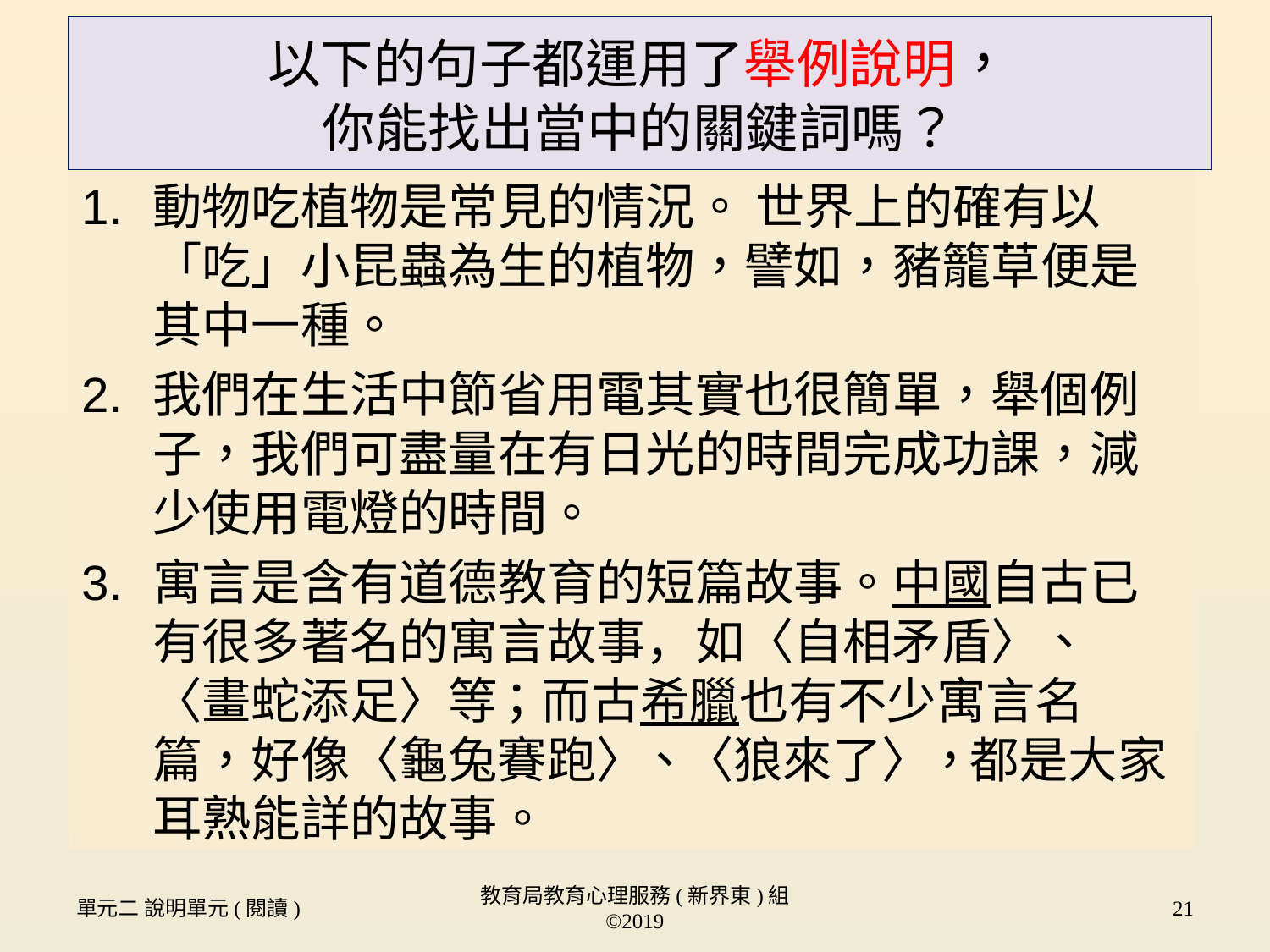

以下的句子都運用了舉例說明，
你能找出當中的關鍵詞嗎？
動物吃植物是常見的情況。 世界上的確有以        「吃」小昆蟲為生的植物，譬如，豬籠草便是其中一種。
我們在生活中節省用電其實也很簡單，舉個例子，我們可盡量在有日光的時間完成功課，減少使用電燈的時間。
寓言是含有道德教育的短篇故事。中國自古已有很多著名的寓言故事，如〈自相矛盾〉、〈畫蛇添足〉等；而古希臘也有不少寓言名篇，好像〈龜兔賽跑〉、〈狼來了〉，都是大家耳熟能詳的故事。

單元二 說明單元(閱讀)
教育局教育心理服務(新界東)組 ©2019
21